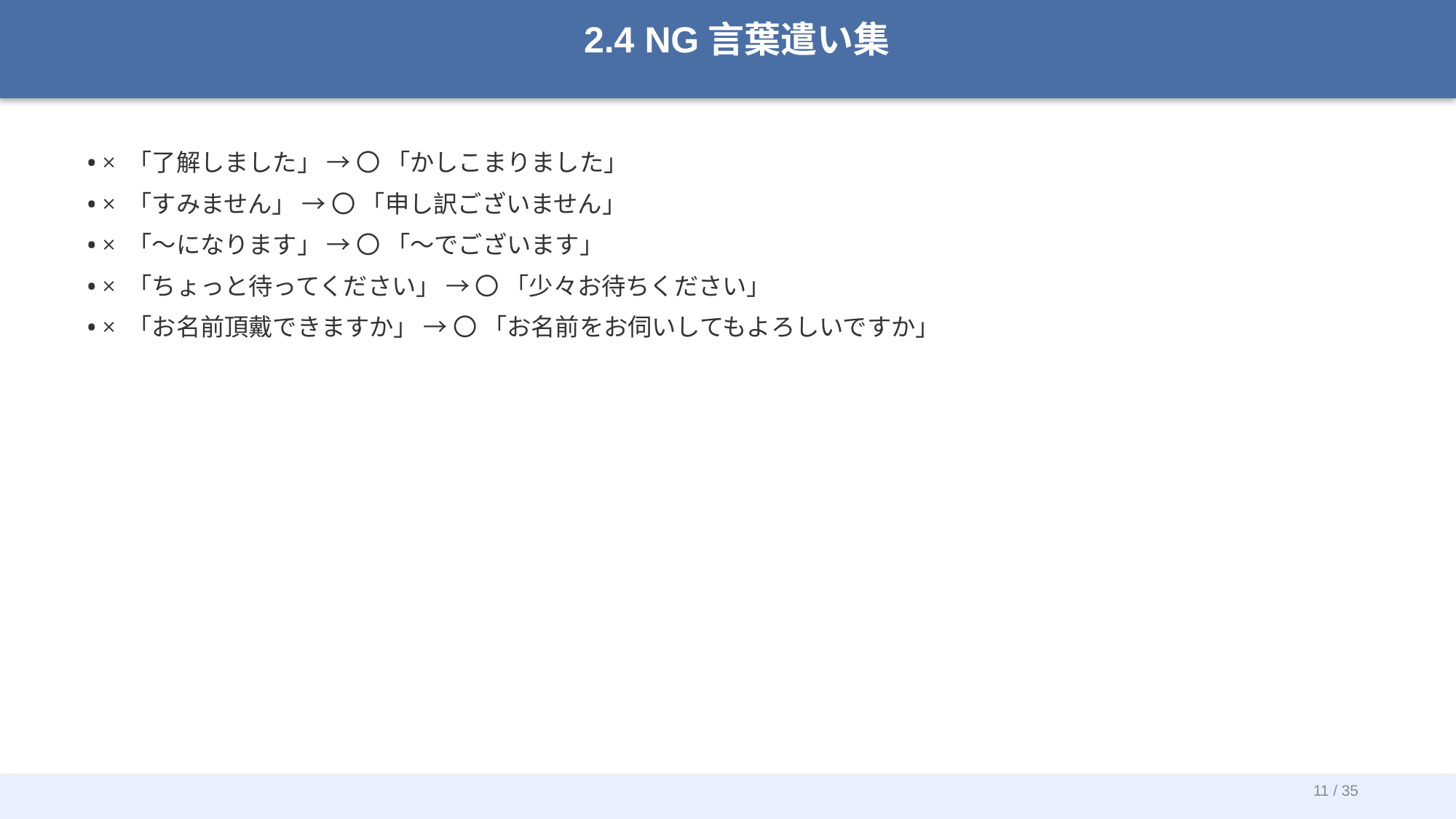

2.4 NG言葉遣い集
• × 「了解しました」 → 〇 「かしこまりました」
• × 「すみません」 → 〇 「申し訳ございません」
• × 「〜になります」 → 〇 「〜でございます」
• × 「ちょっと待ってください」 → 〇 「少々お待ちください」
• × 「お名前頂戴できますか」 → 〇 「お名前をお伺いしてもよろしいですか」

11 / 35